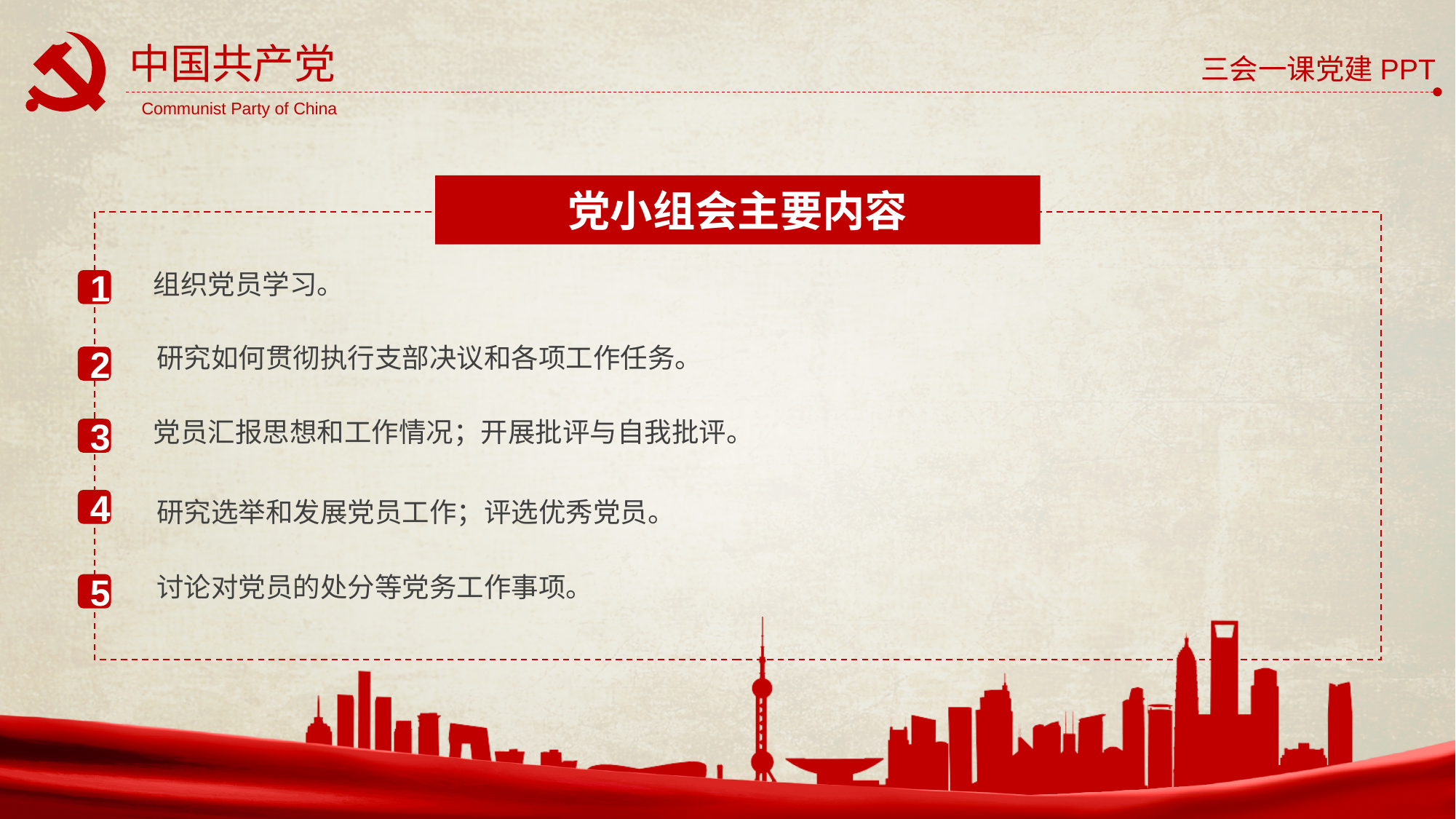

党小组会主要内容

组织党员学习。
1
研究如何贯彻执行支部决议和各项工作任务。
2
党员汇报思想和工作情况；开展批评与自我批评。
3
4
研究选举和发展党员工作；评选优秀党员。
讨论对党员的处分等党务工作事项。
5